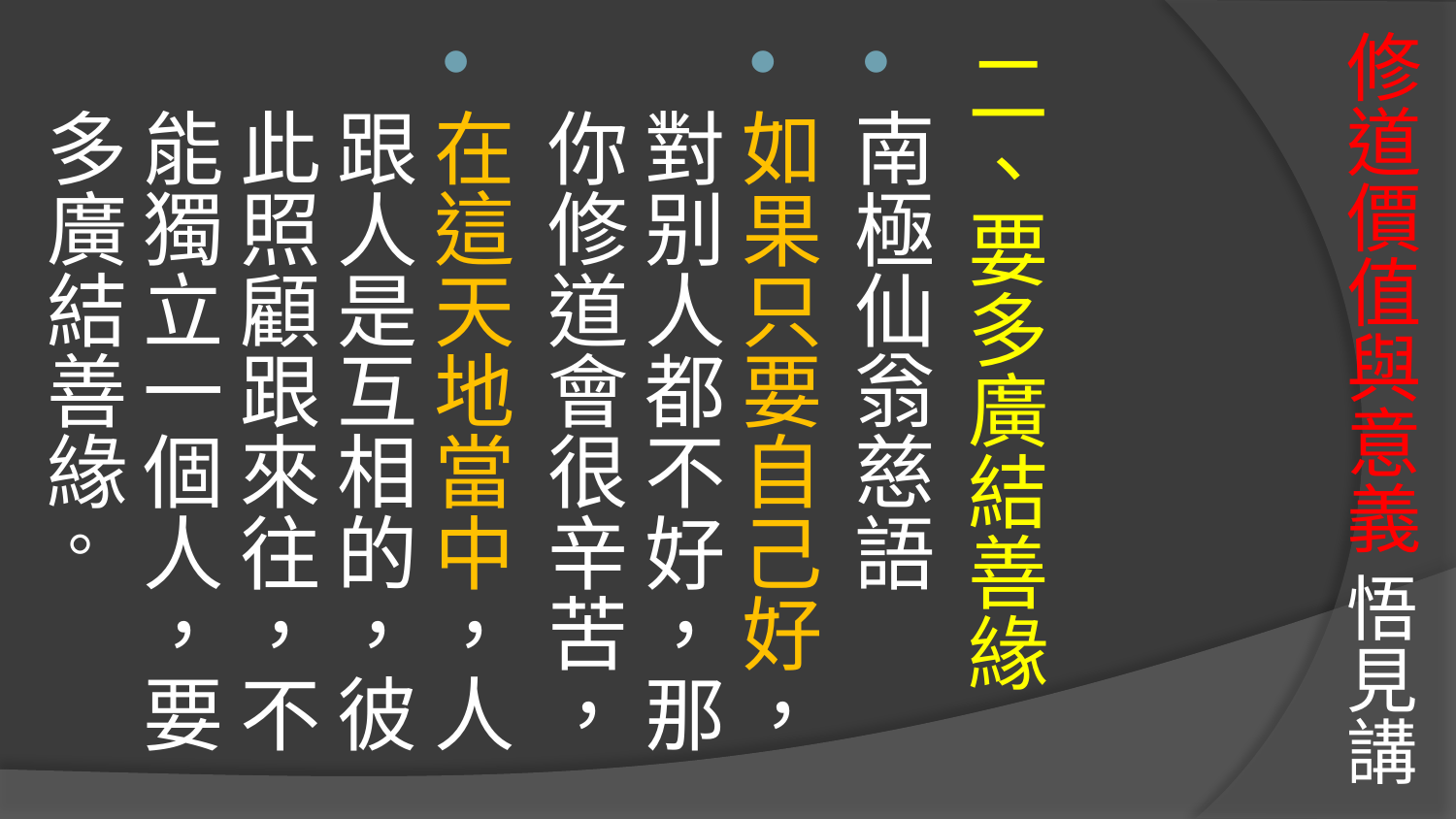

# 修道價值與意義 悟見講
二、要多廣結善緣
南極仙翁慈語
如果只要自己好，對别人都不好，那你修道會很辛苦，
在這天地當中，人跟人是互相的，彼此照顧跟來往，不能獨立一個人，要多廣結善緣。